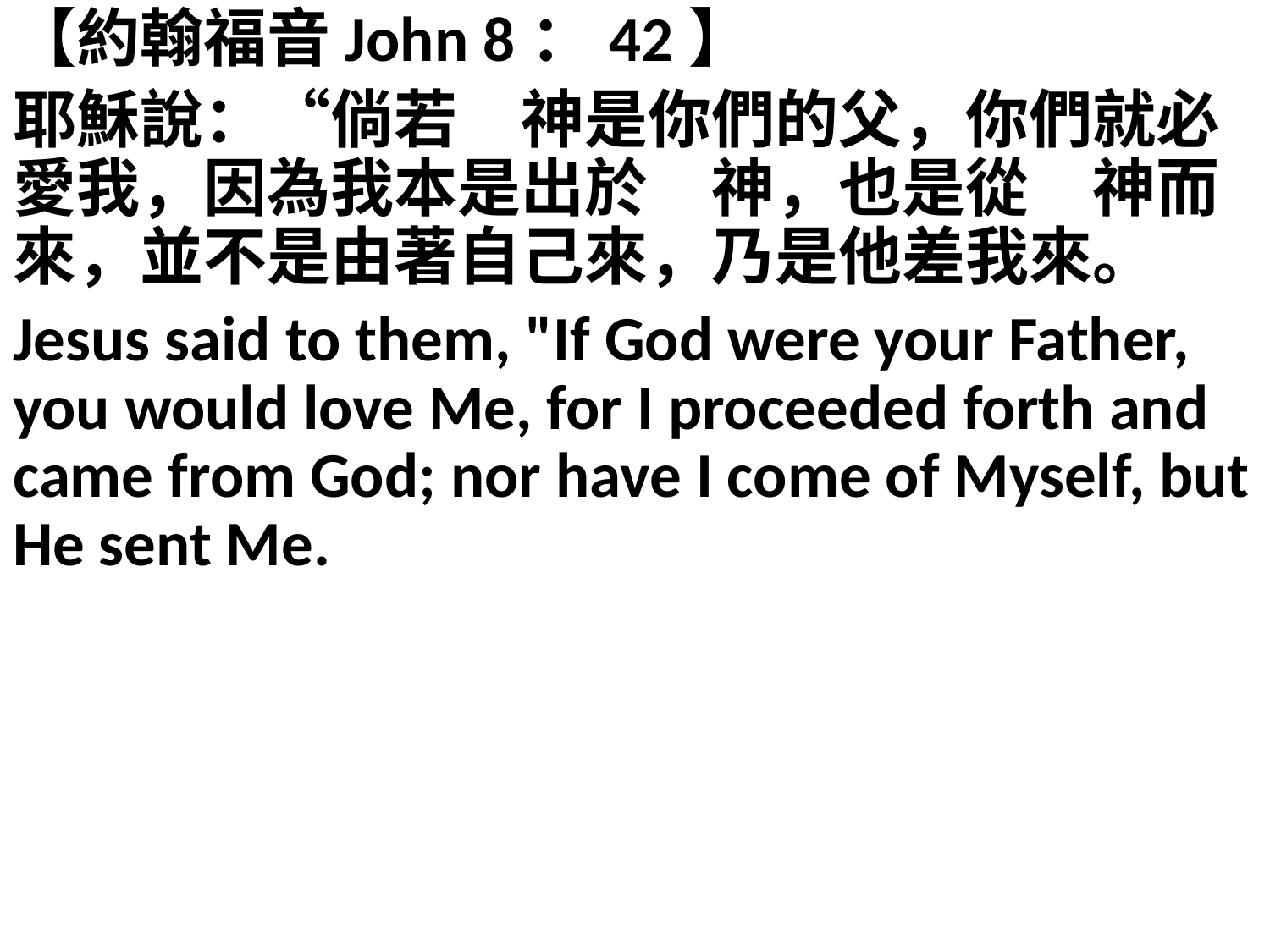

【約翰福音John 8：42】
耶穌說：“倘若　神是你們的父，你們就必愛我，因為我本是出於　神，也是從　神而來，並不是由著自己來，乃是他差我來。
Jesus said to them, "If God were your Father, you would love Me, for I proceeded forth and came from God; nor have I come of Myself, but He sent Me.